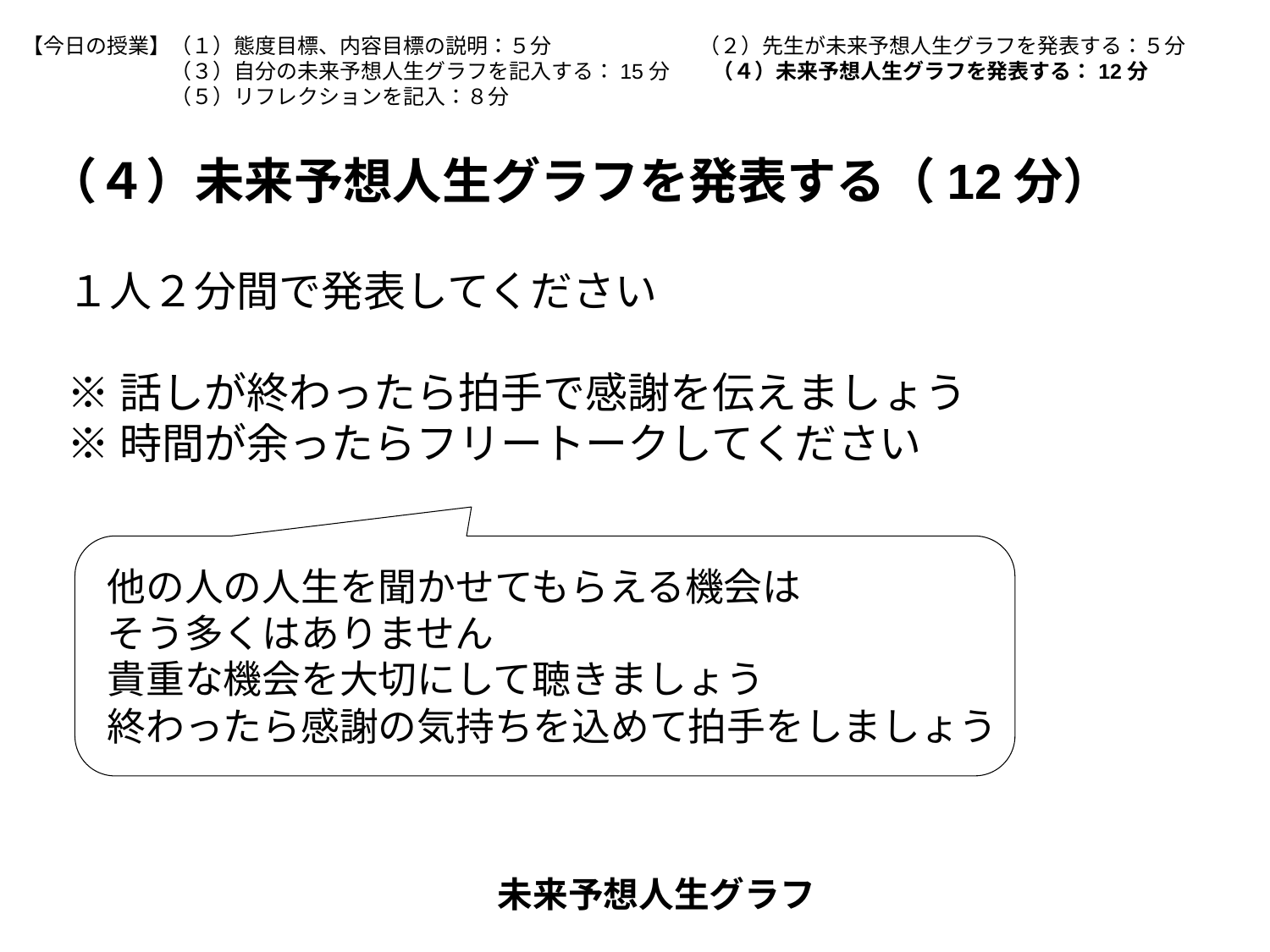

【今日の授業】（１）態度目標、内容目標の説明：５分　　　　　　　（２）先生が未来予想人生グラフを発表する：５分
	　（３）自分の未来予想人生グラフを記入する：15分　　（４）未来予想人生グラフを発表する：12分
	　（５）リフレクションを記入：８分
（４）未来予想人生グラフを発表する（12分）
１人２分間で発表してください

※話しが終わったら拍手で感謝を伝えましょう
※時間が余ったらフリートークしてください

他の人の人生を聞かせてもらえる機会は
そう多くはありません
貴重な機会を大切にして聴きましょう
終わったら感謝の気持ちを込めて拍手をしましょう
未来予想人生グラフ